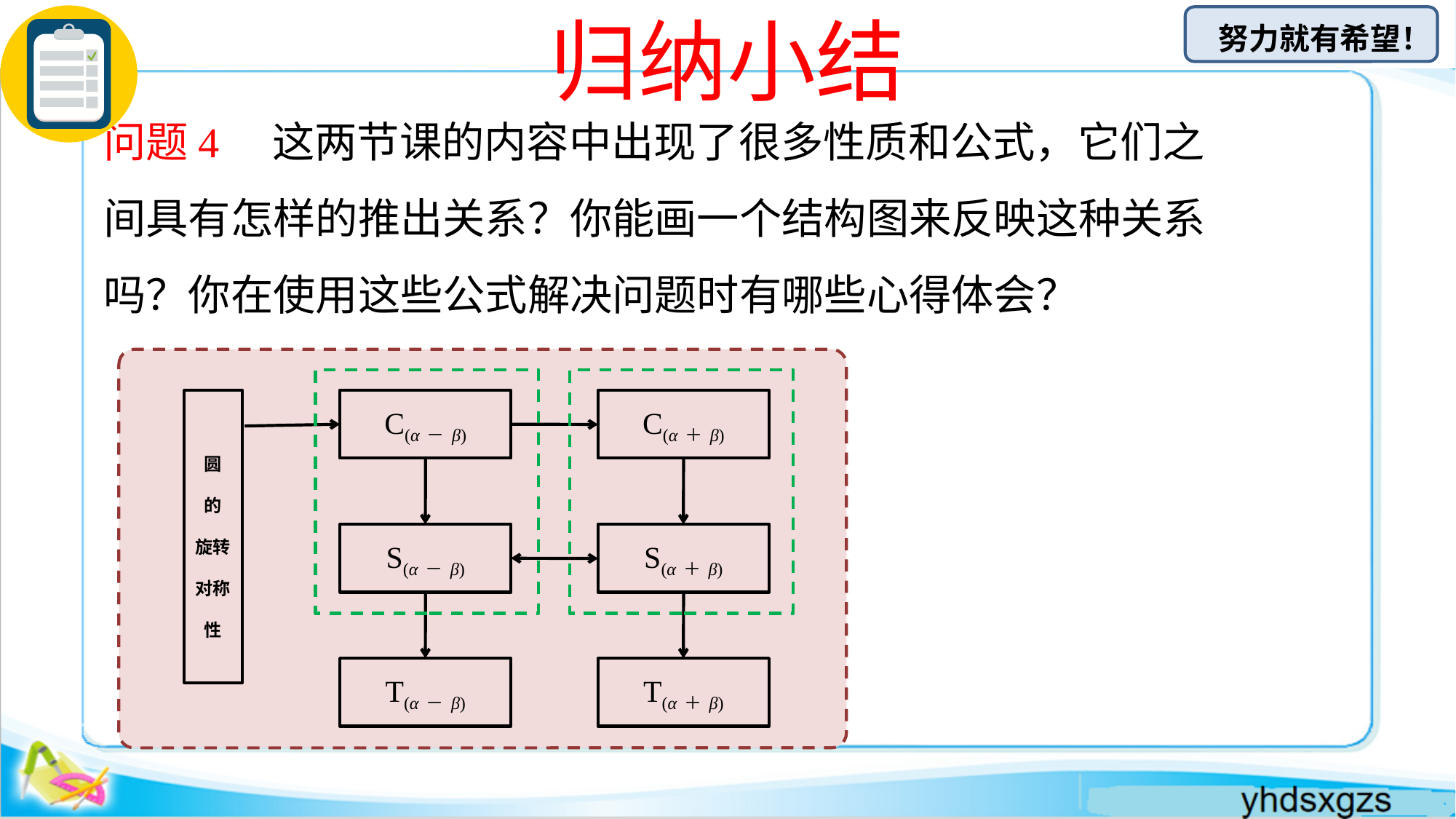

# 归纳小结

问题4　这两节课的内容中出现了很多性质和公式，它们之间具有怎样的推出关系？你能画一个结构图来反映这种关系吗？你在使用这些公式解决问题时有哪些心得体会？

圆
的
旋转
对称性

C(α－β)
C(α＋β)
S(α－β)
S(α＋β)
T(α－β)
T(α＋β)